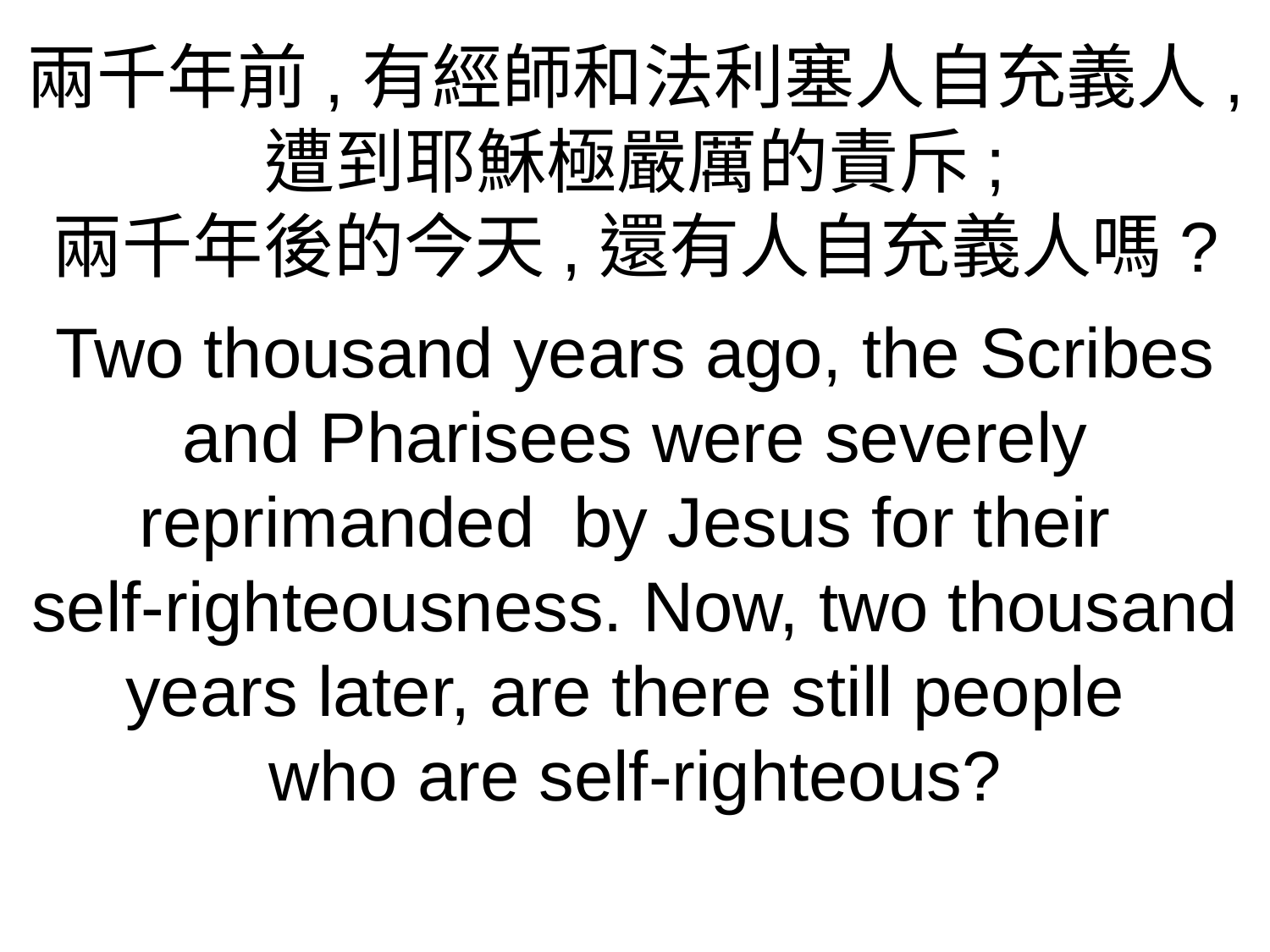

兩千年前,有經師和法利塞人自充義人,
遭到耶穌極嚴厲的責斥;
兩千年後的今天,還有人自充義人嗎?
Two thousand years ago, the Scribes and Pharisees were severely reprimanded  by Jesus for their
self-righteousness. Now, two thousand years later, are there still people
who are self-righteous?